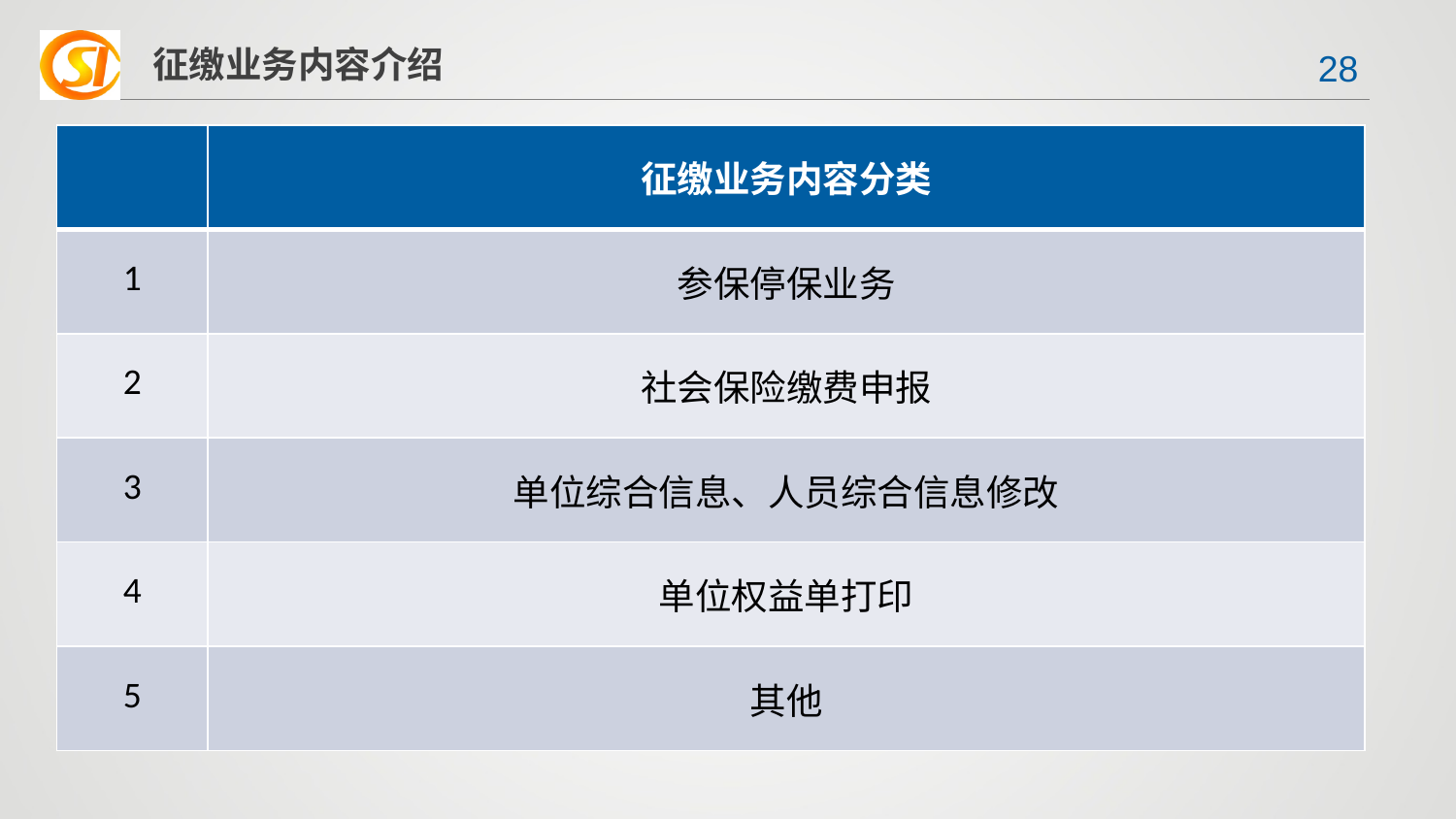

征缴业务内容介绍
|  | 征缴业务内容分类 |
| --- | --- |
| 1 | 参保停保业务 |
| 2 | 社会保险缴费申报 |
| 3 | 单位综合信息、人员综合信息修改 |
| 4 | 单位权益单打印 |
| 5 | 其他 |